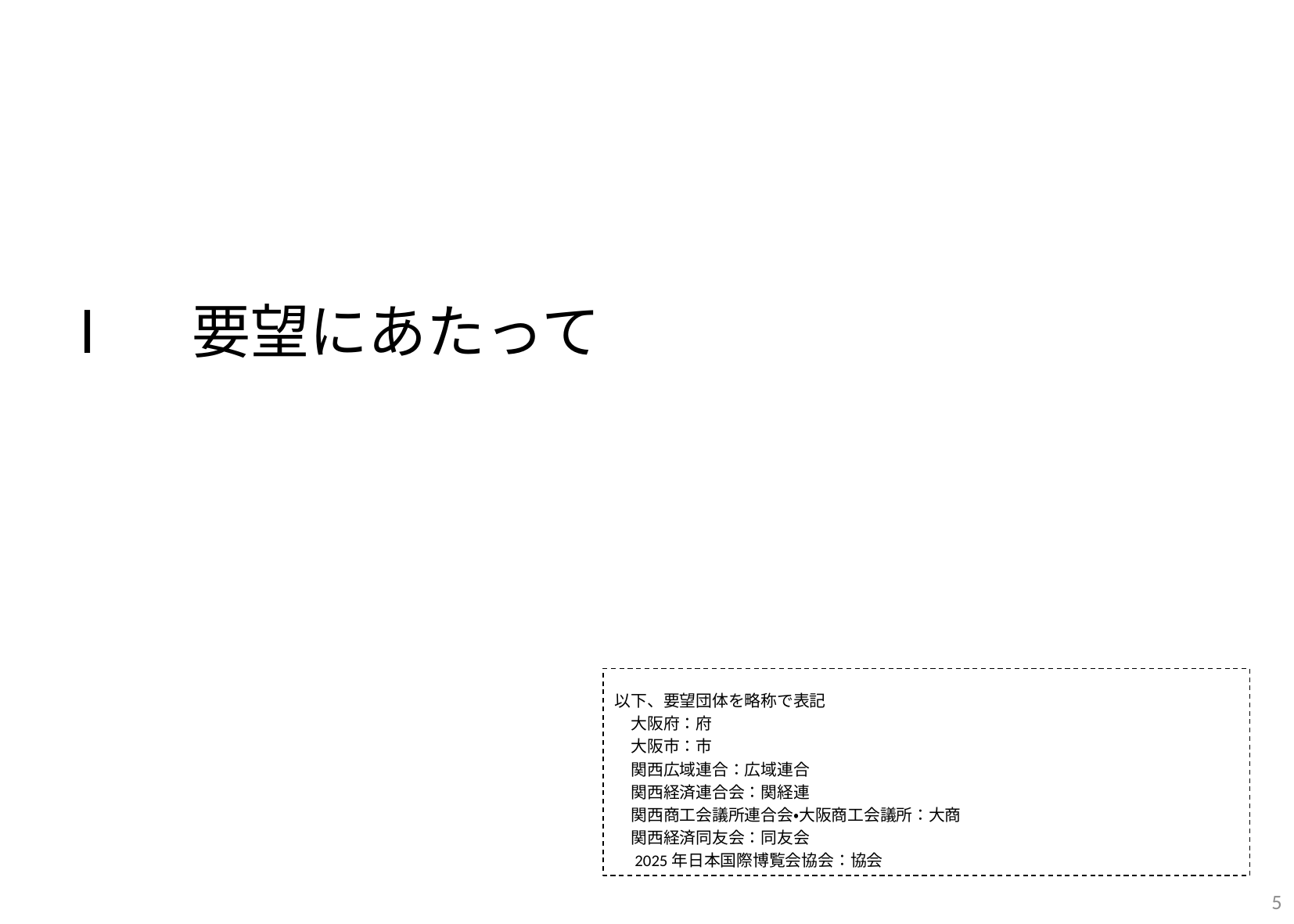

Ⅰ　要望にあたって

以下、要望団体を略称で表記
　大阪府：府
　大阪市：市
　関西広域連合：広域連合
　関西経済連合会：関経連
　関西商工会議所連合会・大阪商工会議所：大商
　関西経済同友会：同友会
　2025年日本国際博覧会協会：協会
5